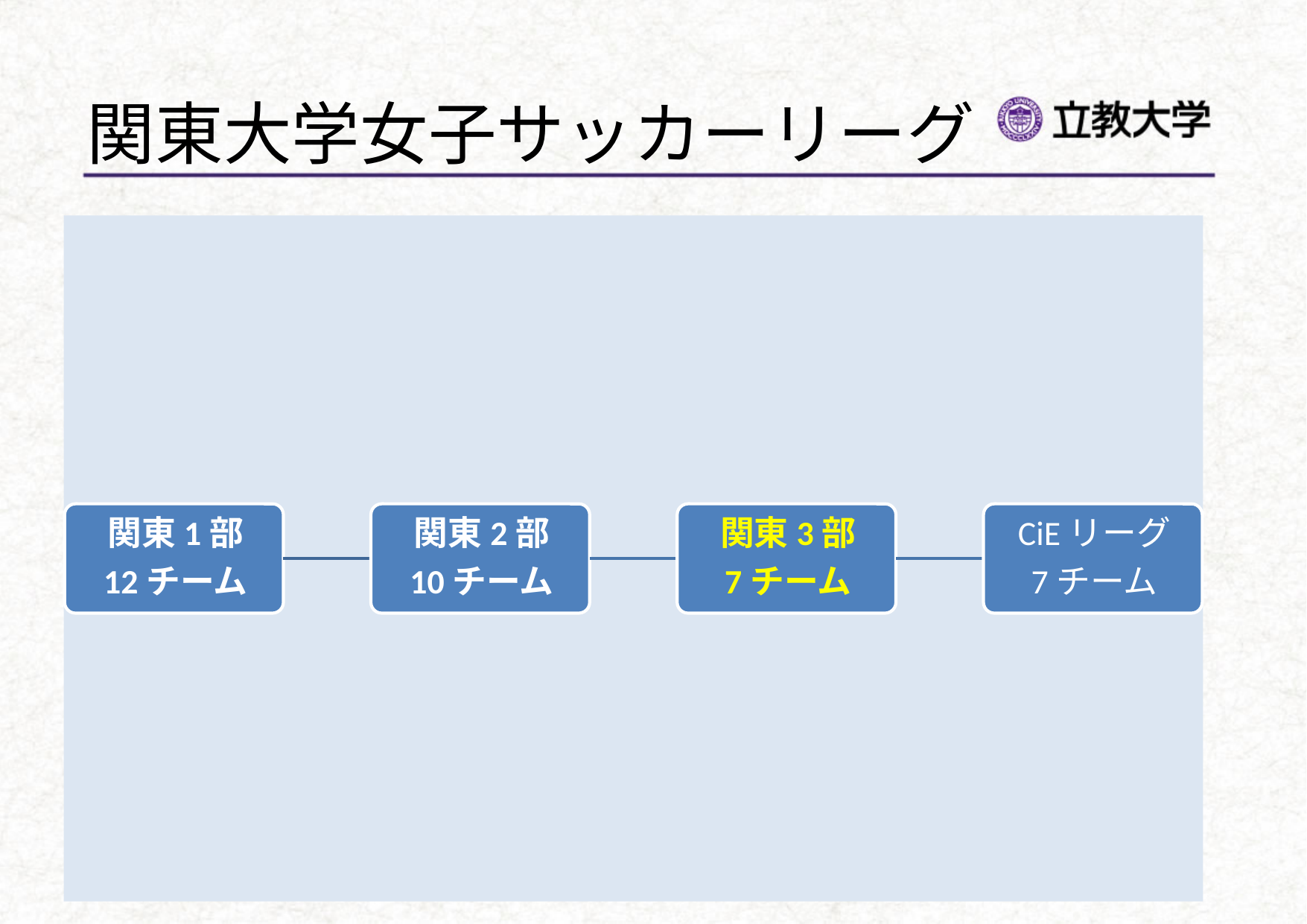

# 関東大学女子サッカーリーグ
関東1部
12チーム

関東2部
10チーム

関東3部
7チーム

CiEリーグ
7チーム